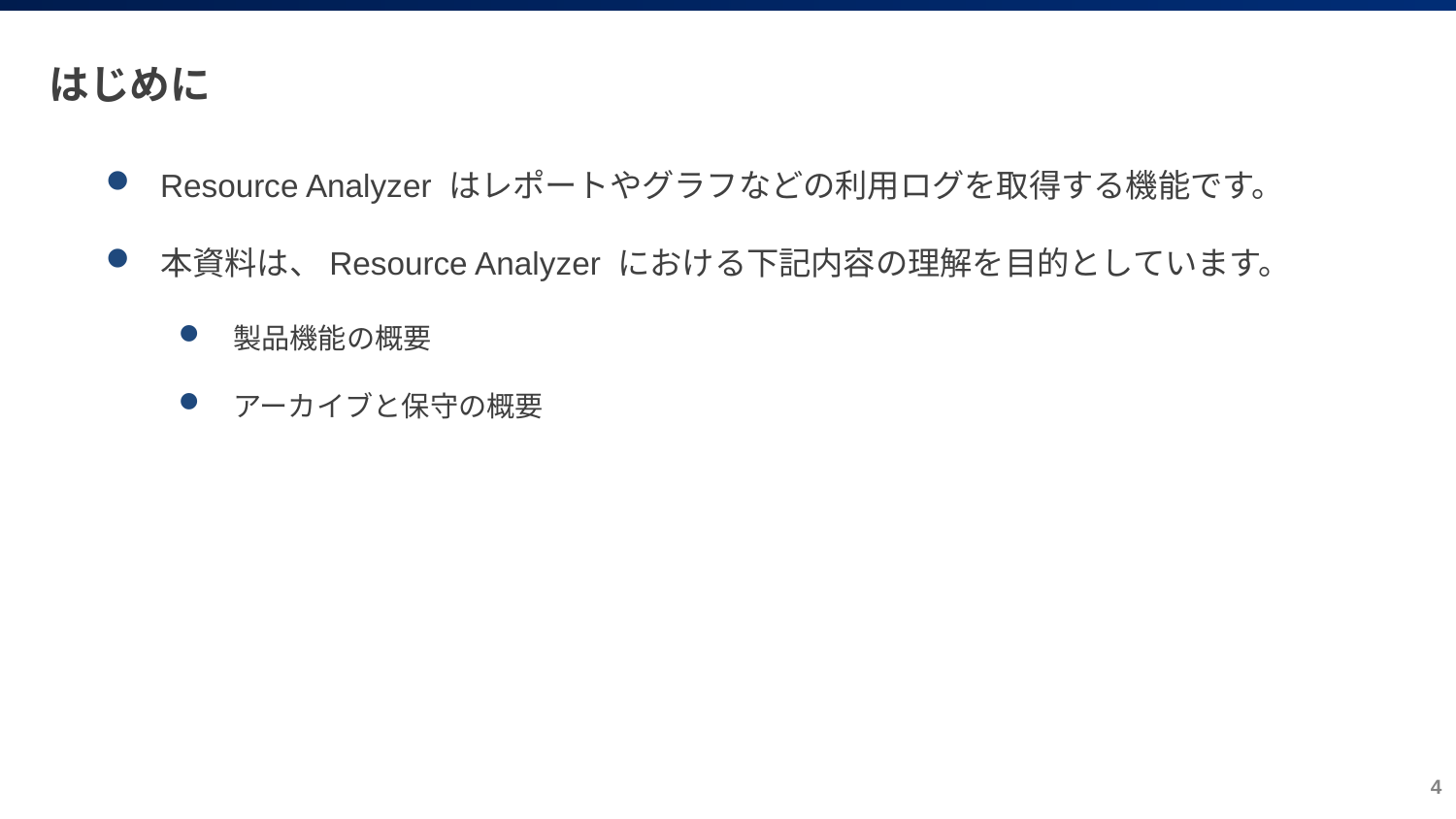

# はじめに
Resource Analyzer はレポートやグラフなどの利用ログを取得する機能です。

本資料は、Resource Analyzer における下記内容の理解を目的としています。
製品機能の概要
アーカイブと保守の概要

4